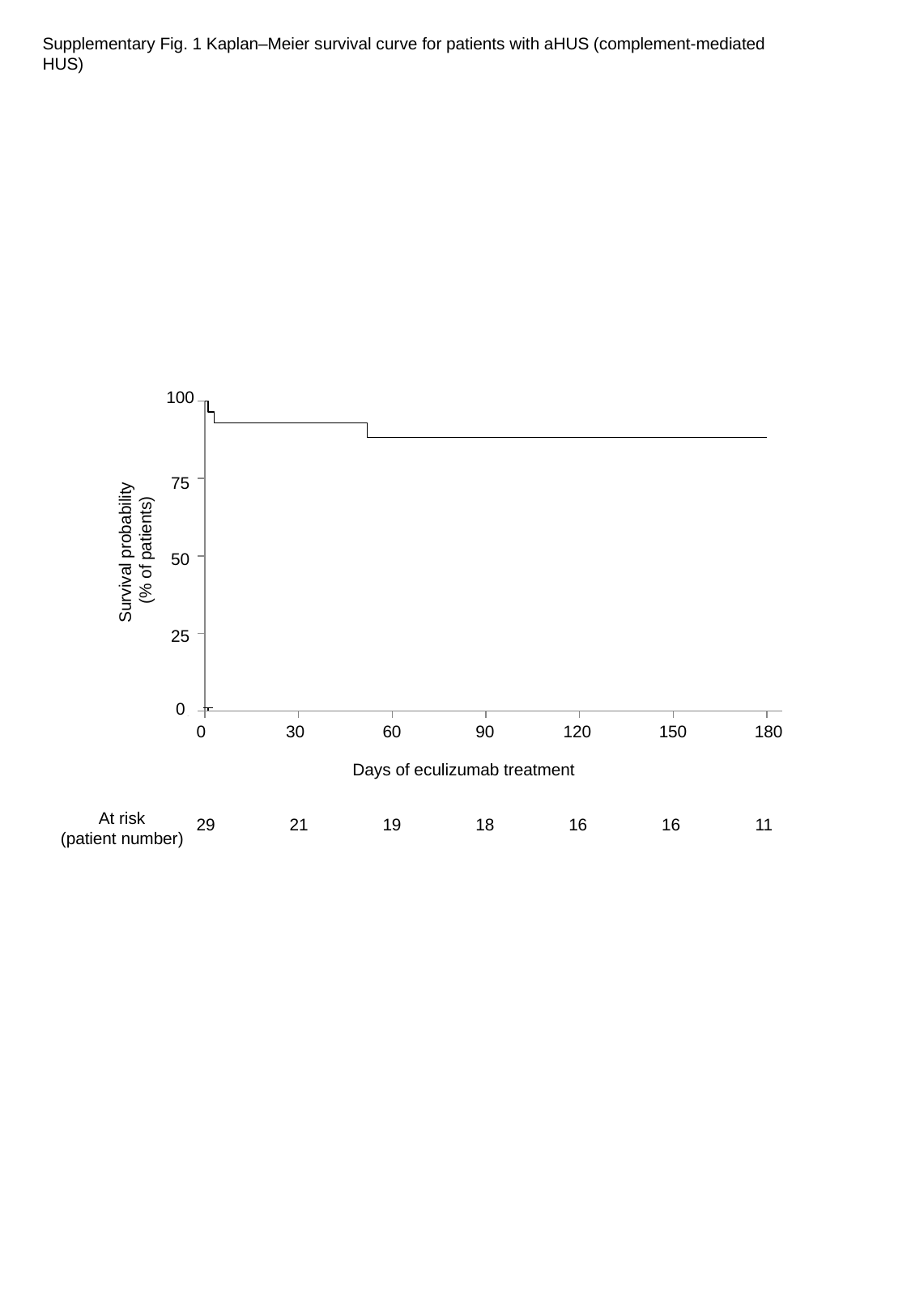

Supplementary Fig. 1 Kaplan–Meier survival curve for patients with aHUS (complement-mediated HUS)

### Chart

| Category |  | 成人(初回投与時18歳以上) |  |  | 0：イベント発現
1：打ち切り(成人) |  |  |
|---|---|---|---|---|---|---|---|
100

75
Survival probability
 (% of patients)
50
25
0
0
30
60
90
120
150
180

Days of eculizumab treatment
At risk
(patient number)
29
21
19
18
16
16
11